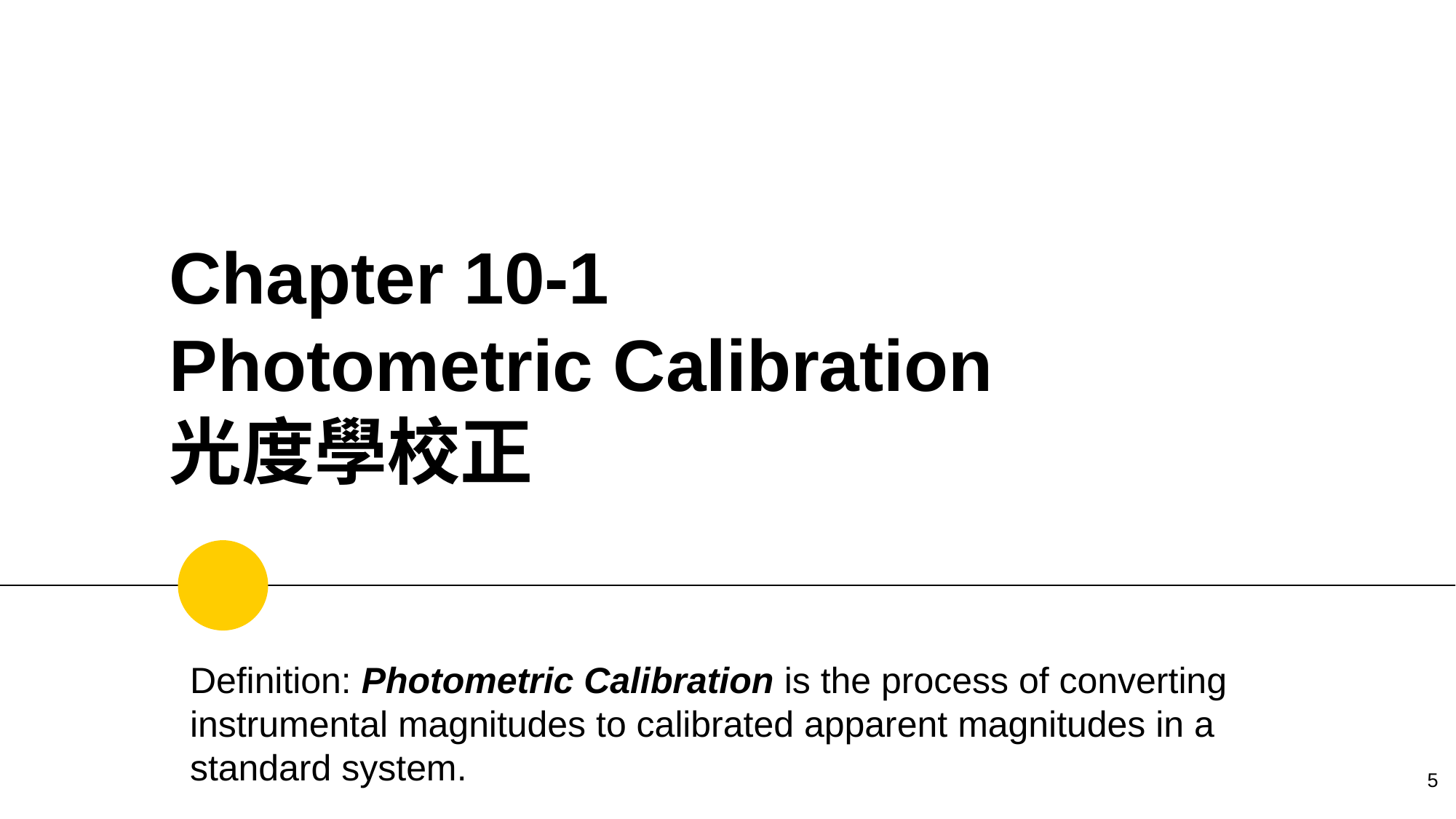

# Chapter 10-1 Photometric Calibration 光度學校正
Definition: Photometric Calibration is the process of converting instrumental magnitudes to calibrated apparent magnitudes in a standard system.

5